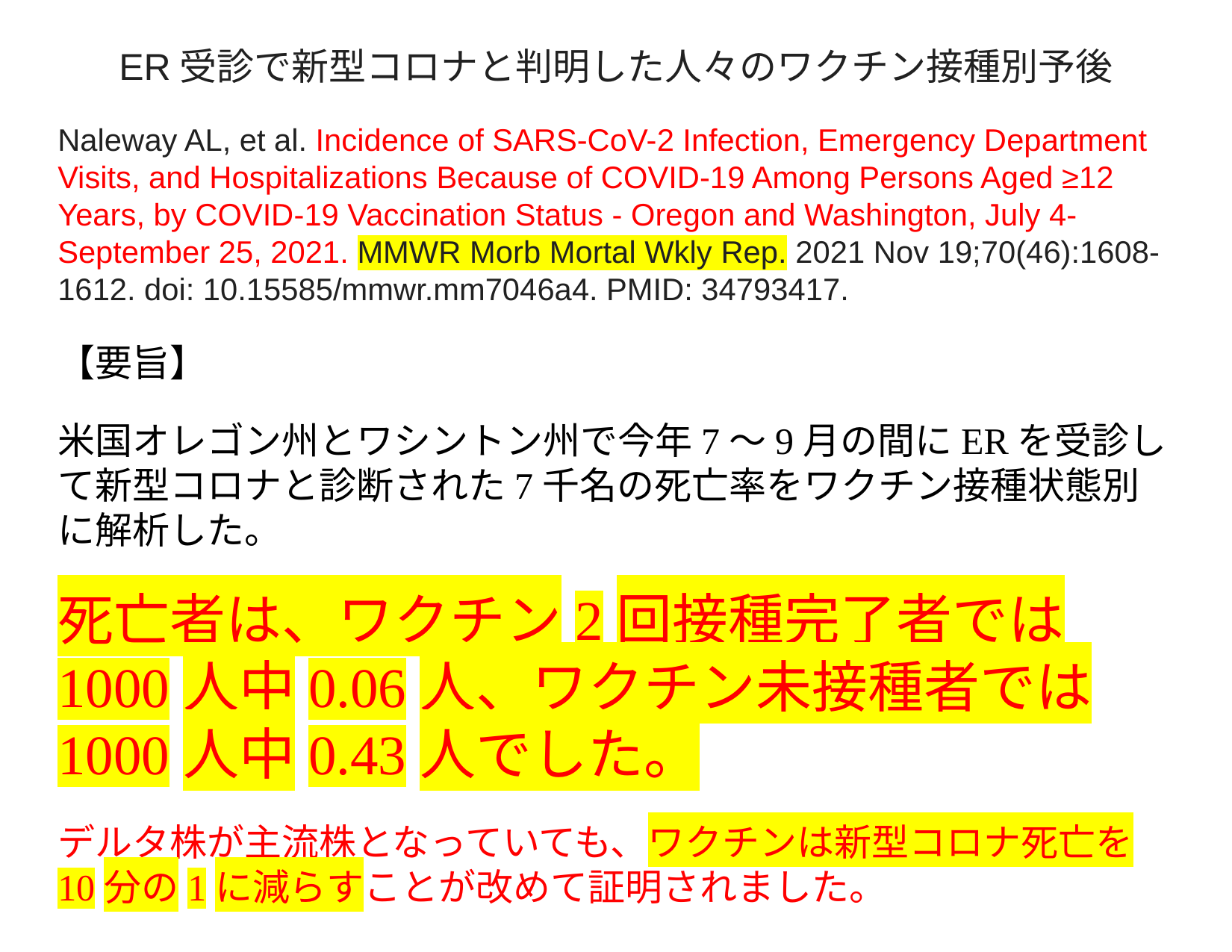

ER受診で新型コロナと判明した人々のワクチン接種別予後
Naleway AL, et al. Incidence of SARS-CoV-2 Infection, Emergency Department Visits, and Hospitalizations Because of COVID-19 Among Persons Aged ≥12 Years, by COVID-19 Vaccination Status - Oregon and Washington, July 4-September 25, 2021. MMWR Morb Mortal Wkly Rep. 2021 Nov 19;70(46):1608-1612. doi: 10.15585/mmwr.mm7046a4. PMID: 34793417.
【要旨】
米国オレゴン州とワシントン州で今年7～9月の間にERを受診して新型コロナと診断された7千名の死亡率をワクチン接種状態別に解析した。
死亡者は、ワクチン2回接種完了者では1000人中0.06人、ワクチン未接種者では1000人中0.43人でした。
デルタ株が主流株となっていても、ワクチンは新型コロナ死亡を10分の1に減らすことが改めて証明されました。